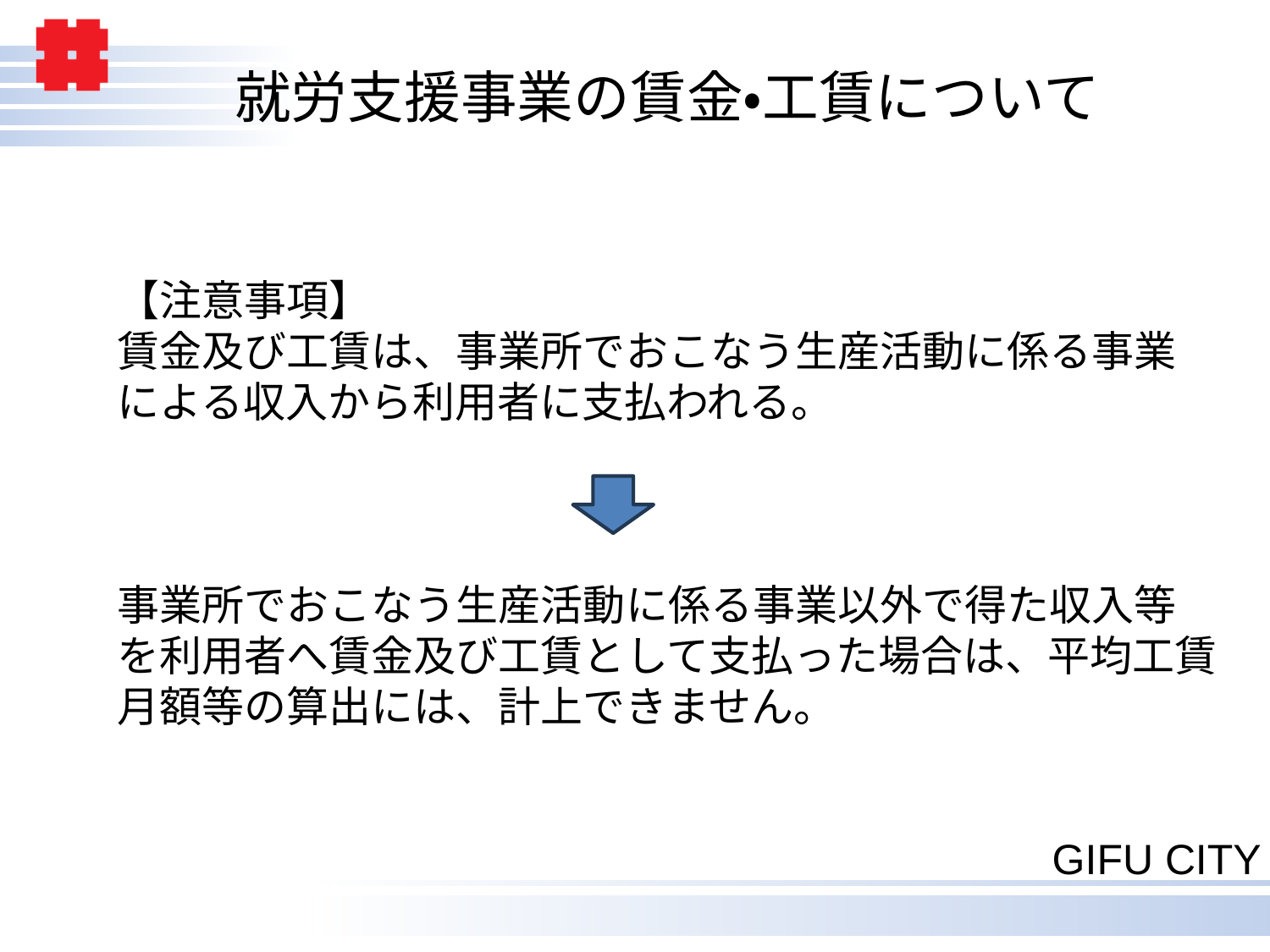

# 就労支援事業の賃金・工賃について
【注意事項】
賃金及び工賃は、事業所でおこなう生産活動に係る事業による収入から利用者に支払われる。

事業所でおこなう生産活動に係る事業以外で得た収入等を利用者へ賃金及び工賃として支払った場合は、平均工賃月額等の算出には、計上できません。